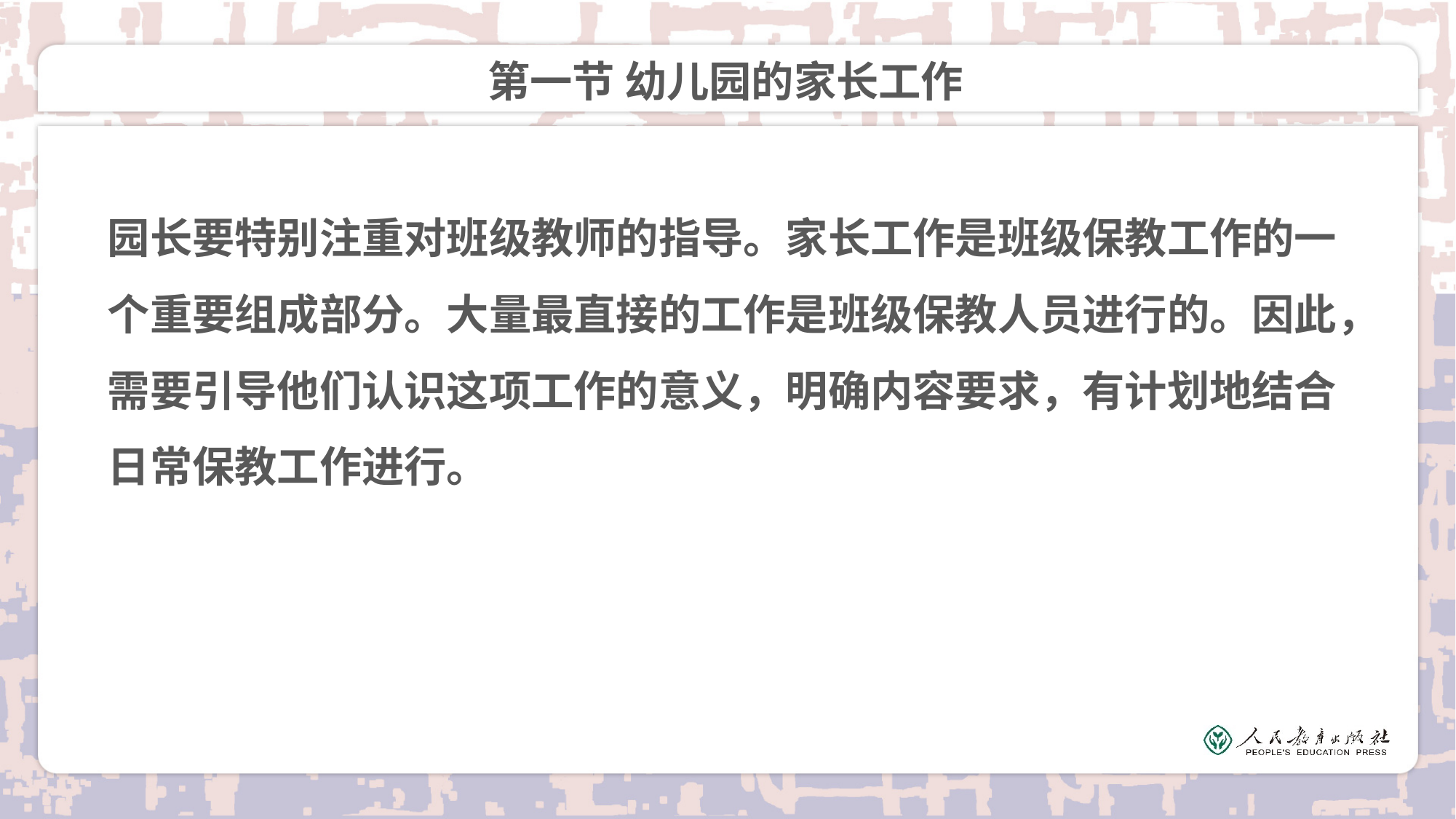

# 第一节 幼儿园的家长工作
园长要特别注重对班级教师的指导。家长工作是班级保教工作的一个重要组成部分。大量最直接的工作是班级保教人员进行的。因此，需要引导他们认识这项工作的意义，明确内容要求，有计划地结合日常保教工作进行。